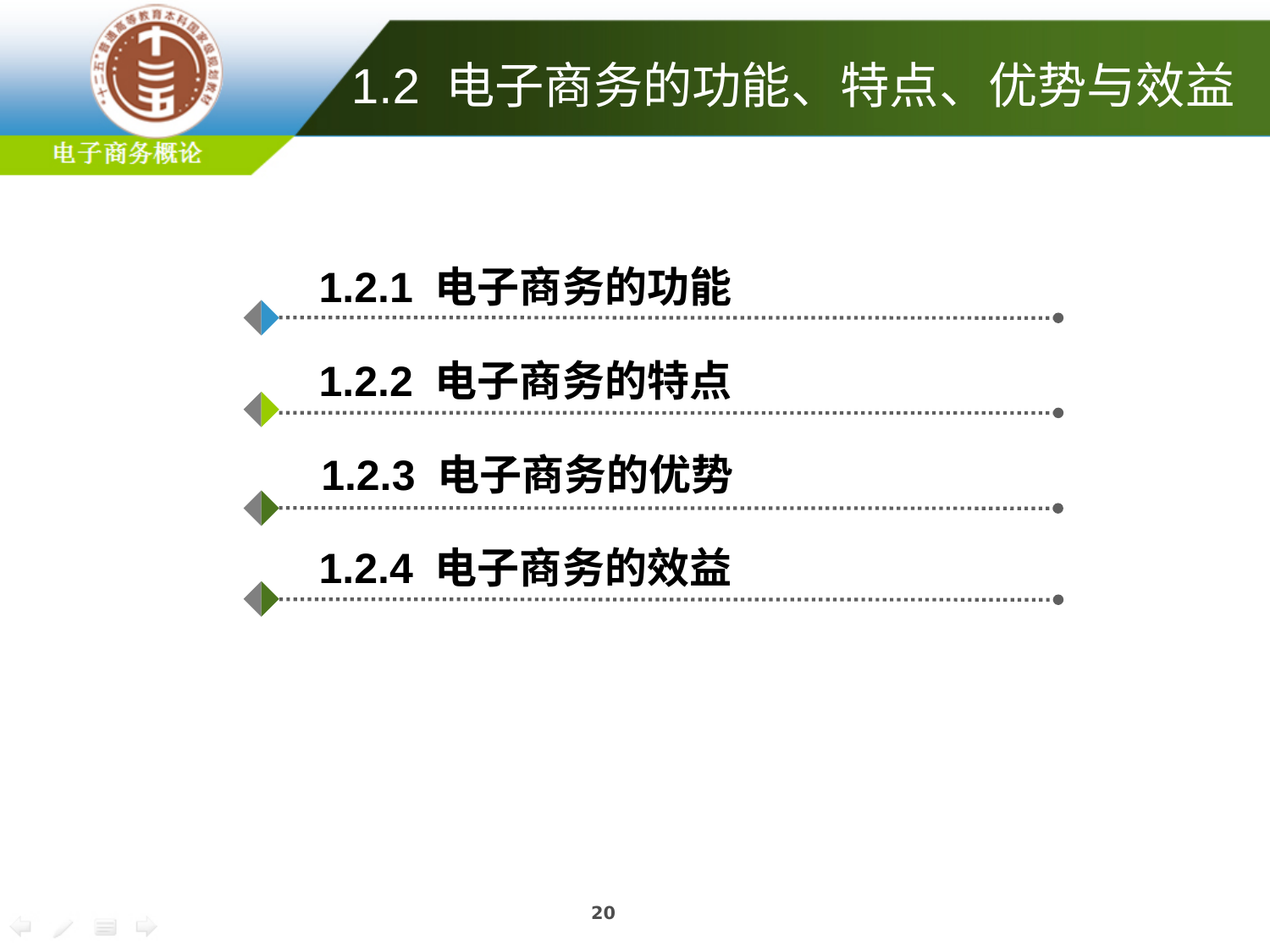

1.2 电子商务的功能、特点、优势与效益
1.2.1 电子商务的功能

1.2.2 电子商务的特点

1.2.3 电子商务的优势

1.2.4 电子商务的效益

20